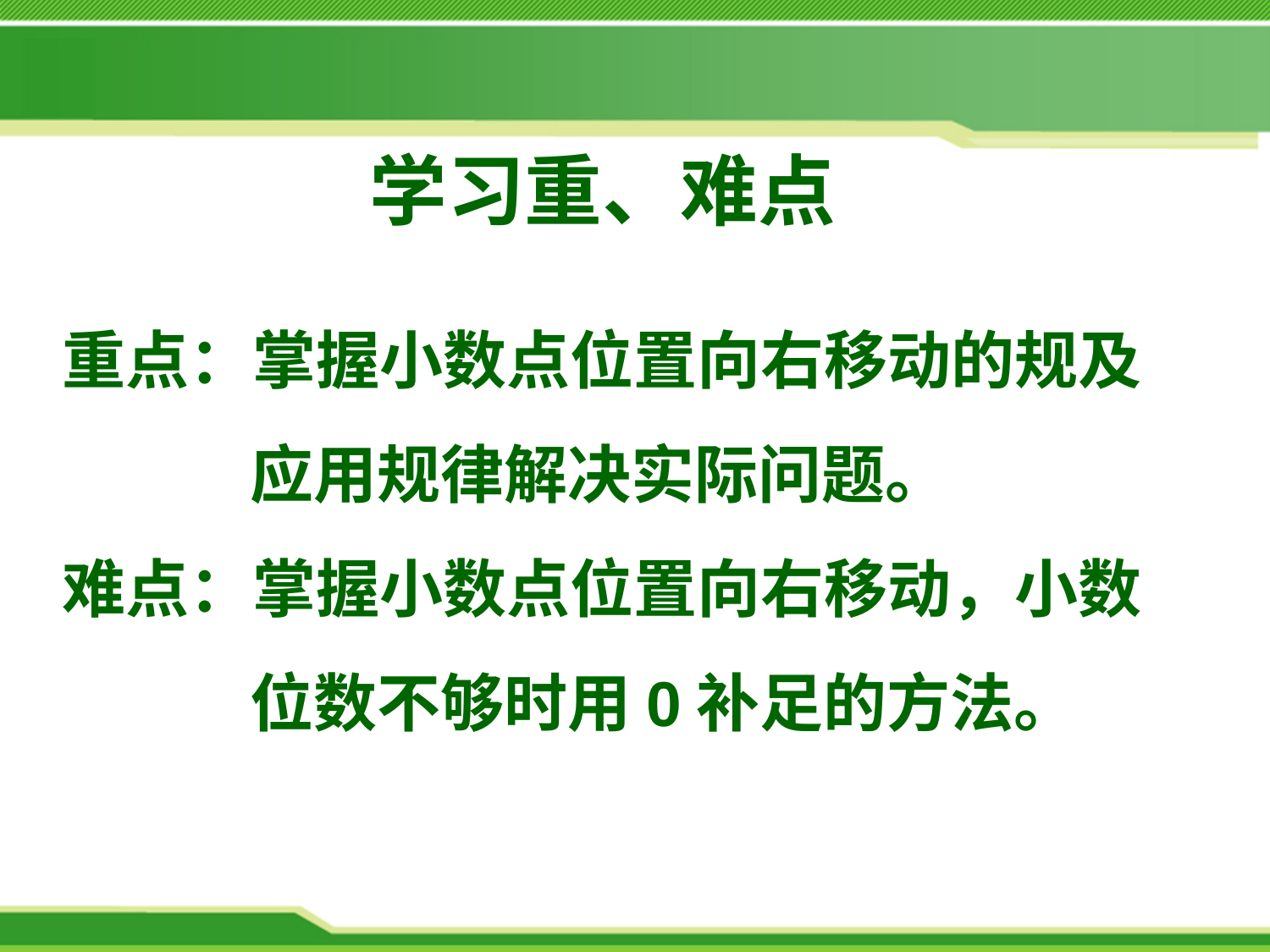

学习重、难点
重点：掌握小数点位置向右移动的规及
            应用规律解决实际问题。
难点：掌握小数点位置向右移动，小数
            位数不够时用0补足的方法。